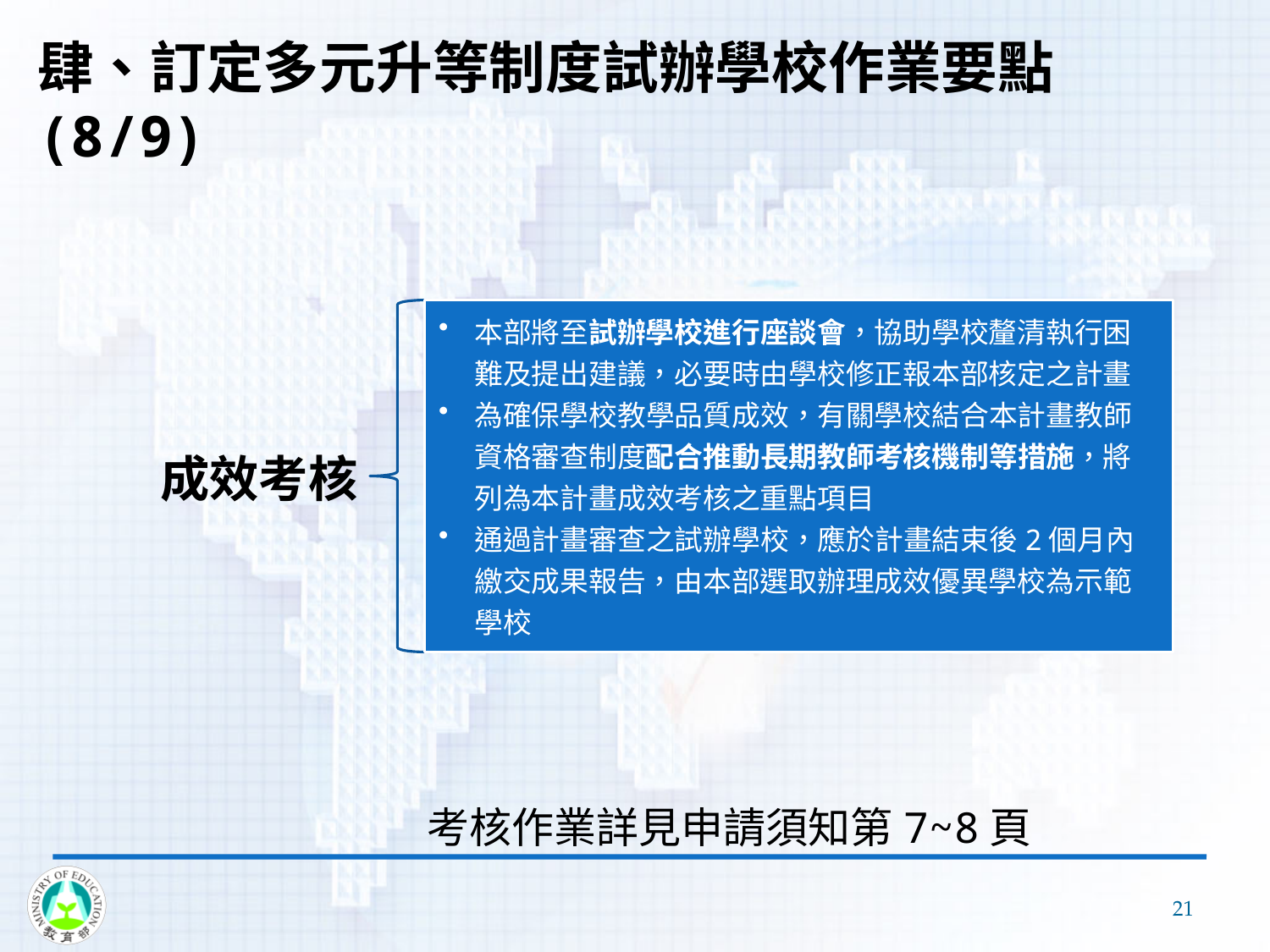

肆、訂定多元升等制度試辦學校作業要點(8/9)
成效考核
本部將至試辦學校進行座談會，協助學校釐清執行困難及提出建議，必要時由學校修正報本部核定之計畫
為確保學校教學品質成效，有關學校結合本計畫教師資格審查制度配合推動長期教師考核機制等措施，將列為本計畫成效考核之重點項目
通過計畫審查之試辦學校，應於計畫結束後2個月內繳交成果報告，由本部選取辦理成效優異學校為示範學校
考核作業詳見申請須知第7~8頁
21